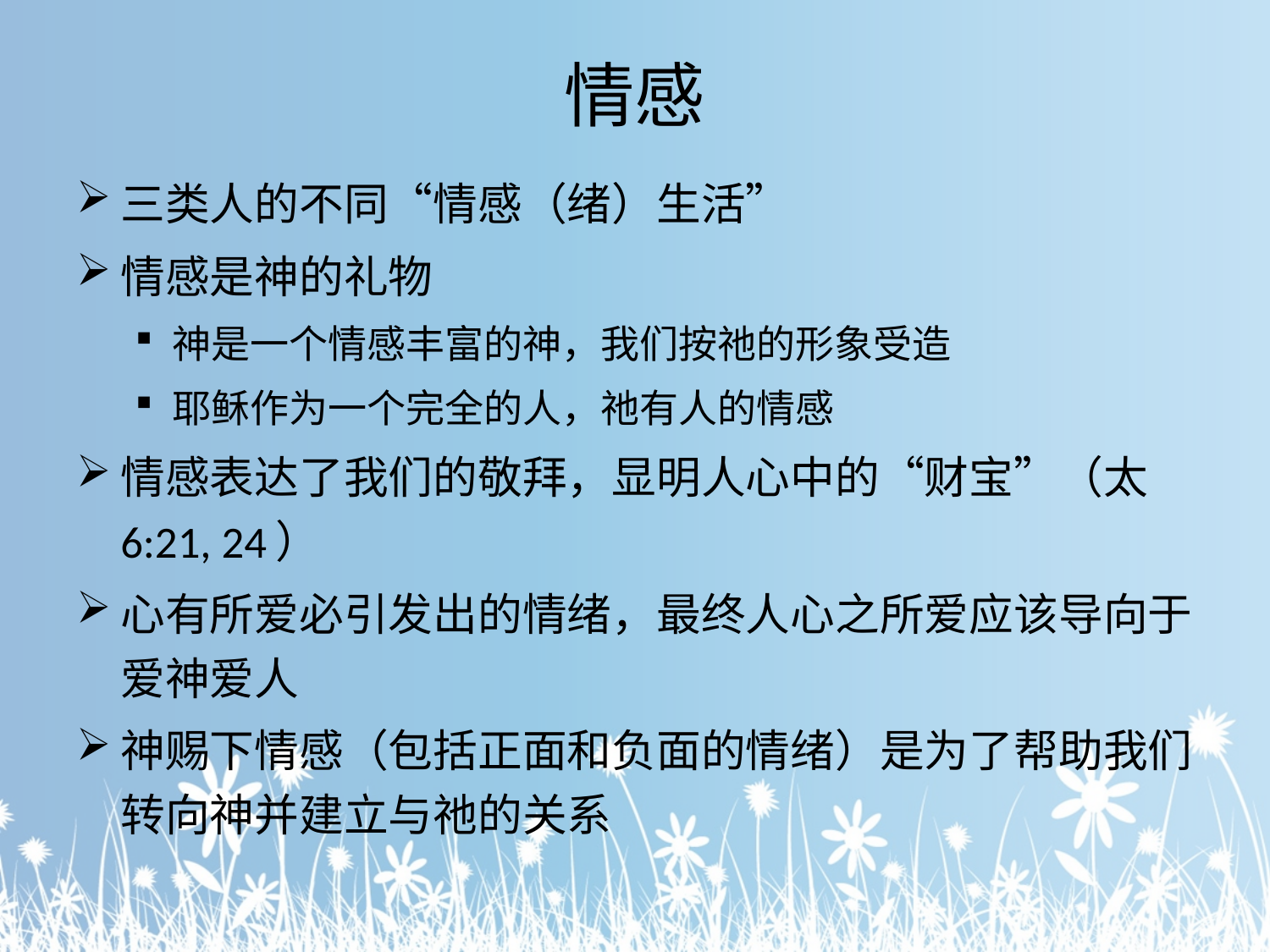

# 情感
三类人的不同“情感（绪）生活”
情感是神的礼物
神是一个情感丰富的神，我们按祂的形象受造
耶稣作为一个完全的人，祂有人的情感
情感表达了我们的敬拜，显明人心中的“财宝”（太6:21, 24）
心有所爱必引发出的情绪，最终人心之所爱应该导向于爱神爱人
神赐下情感（包括正面和负面的情绪）是为了帮助我们转向神并建立与祂的关系